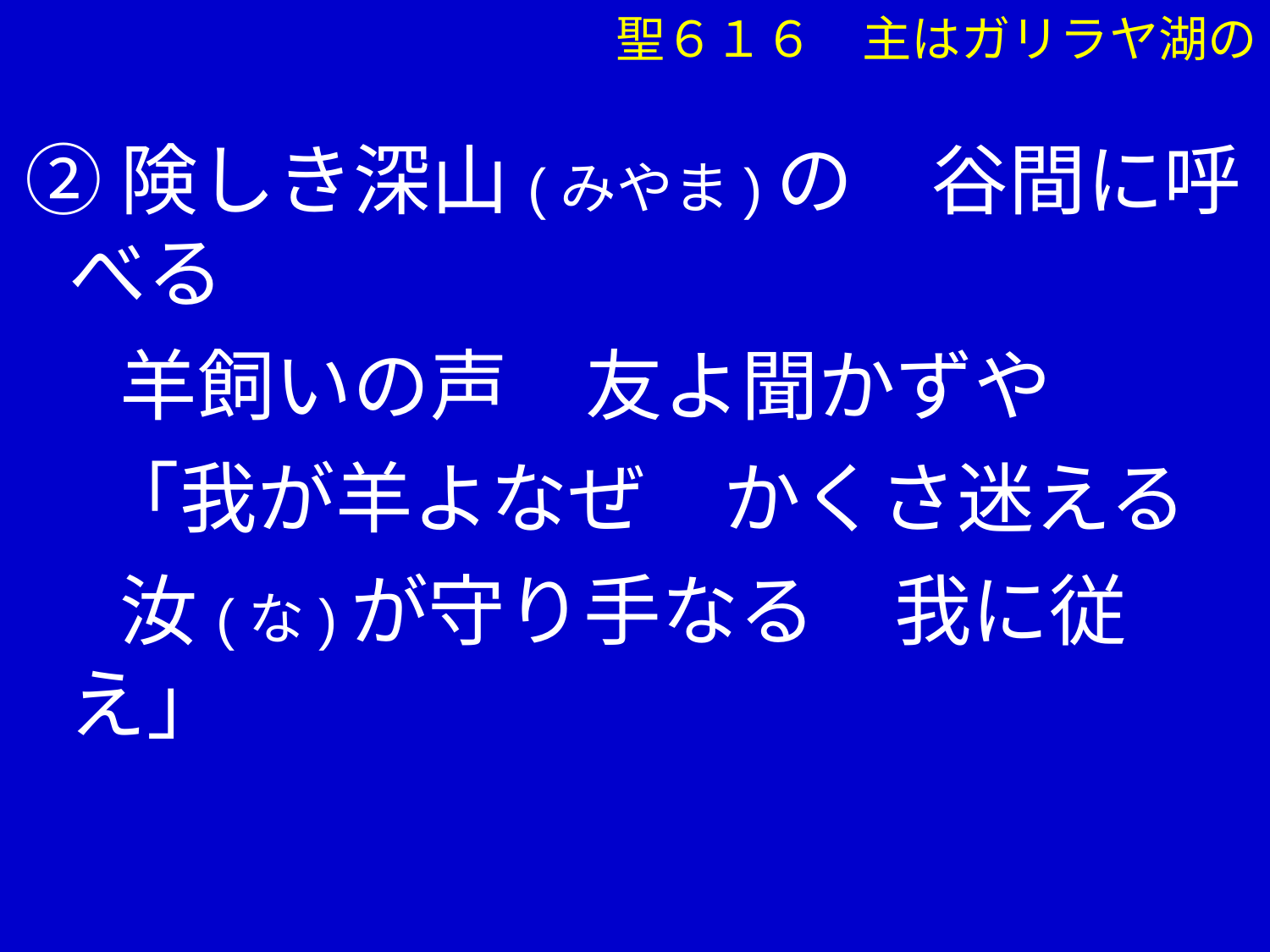

聖６１６　主はガリラヤ湖の
②険しき深山(みやま)の　谷間に呼べる
　 羊飼いの声　友よ聞かずや
　「我が羊よなぜ　かくさ迷える
　 汝(な)が守り手なる　我に従え」